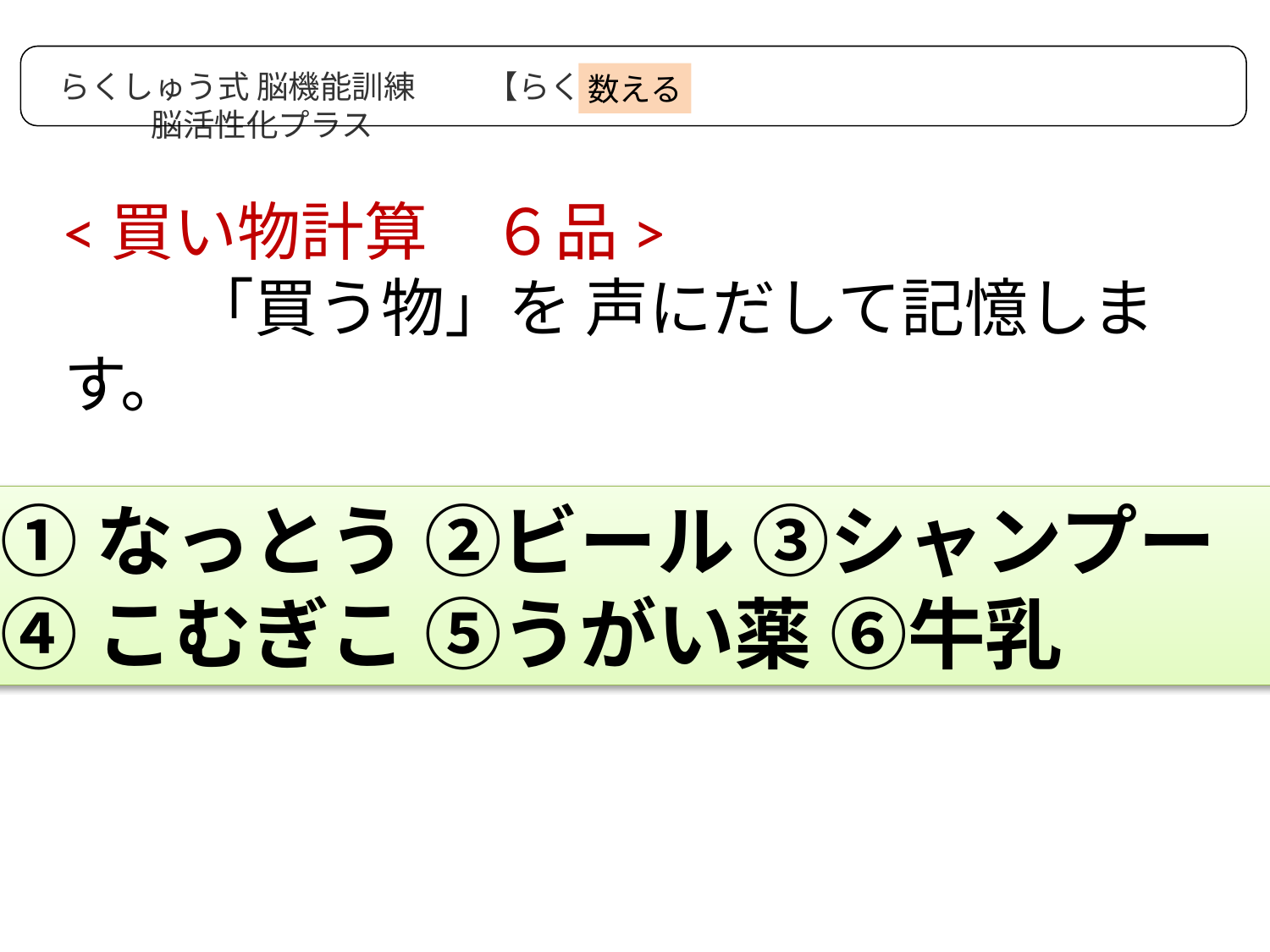

数える
らくしゅう式 脳機能訓練　　 【らくらく】　　　　　　　　　　　　　　　　　　　    脳活性化プラス
# <買い物計算　６品> 　　「買う物」を 声にだして記憶します。
①なっとう ②ビール ③シャンプー
④こむぎこ ⑤うがい薬 ⑥牛乳